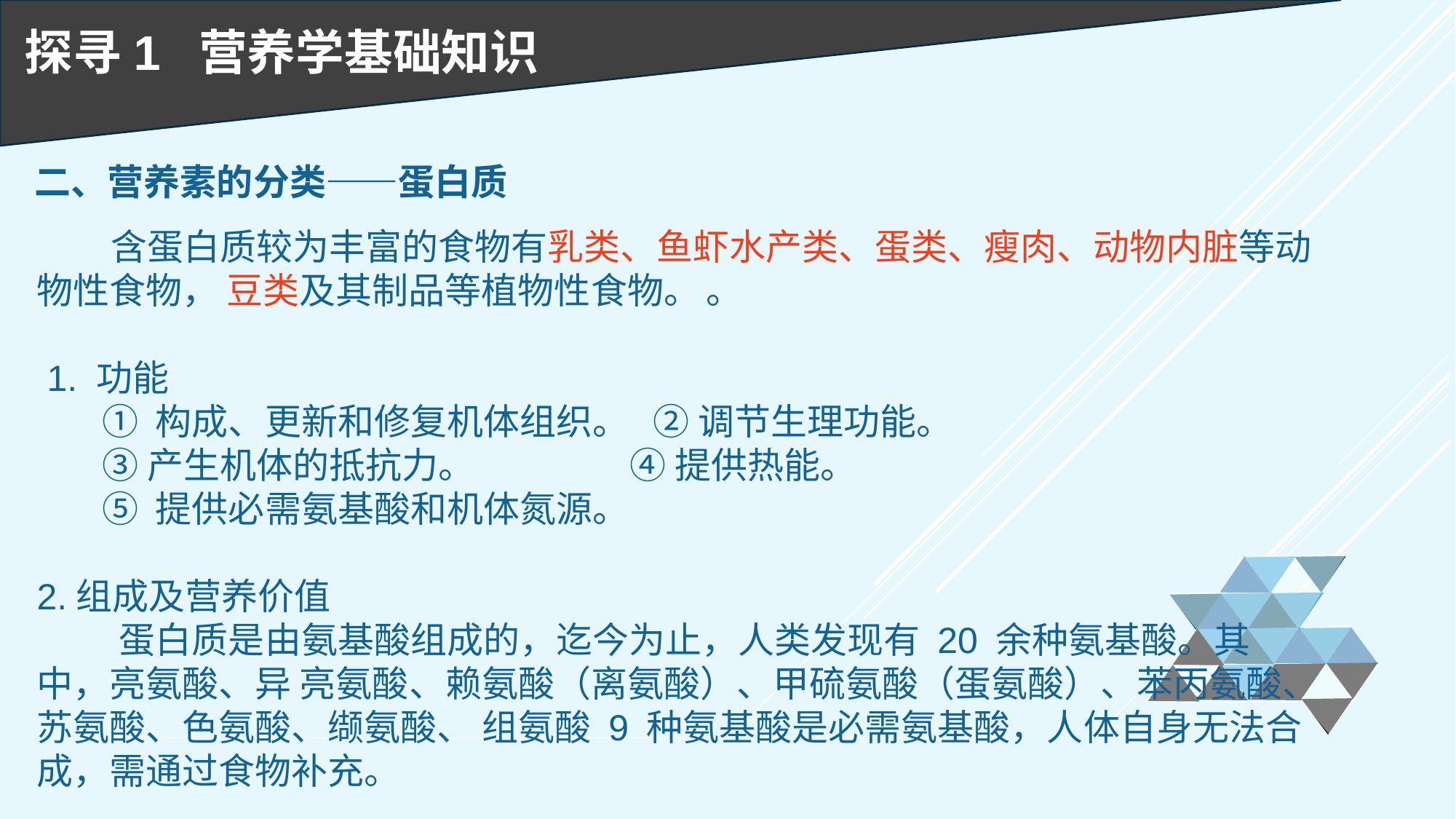

探寻1  营养学基础知识
二、营养素的分类——蛋白质

        含蛋白质较为丰富的食物有乳类、鱼虾水产类、蛋类、瘦肉、动物内脏等动物性食物， 豆类及其制品等植物性食物。 。

 1. 功能
        ① 构成、更新和修复机体组织。   ② 调节生理功能。
        ③产生机体的抵抗力。                   ④ 提供热能。
        ⑤ 提供必需氨基酸和机体氮源。

2.组成及营养价值
         蛋白质是由氨基酸组成的，迄今为止，人类发现有 20 余种氨基酸。其中，亮氨酸、异 亮氨酸、赖氨酸（离氨酸）、甲硫氨酸（蛋氨酸）、苯丙氨酸、苏氨酸、色氨酸、缬氨酸、 组氨酸 9 种氨基酸是必需氨基酸，人体自身无法合成，需通过食物补充。